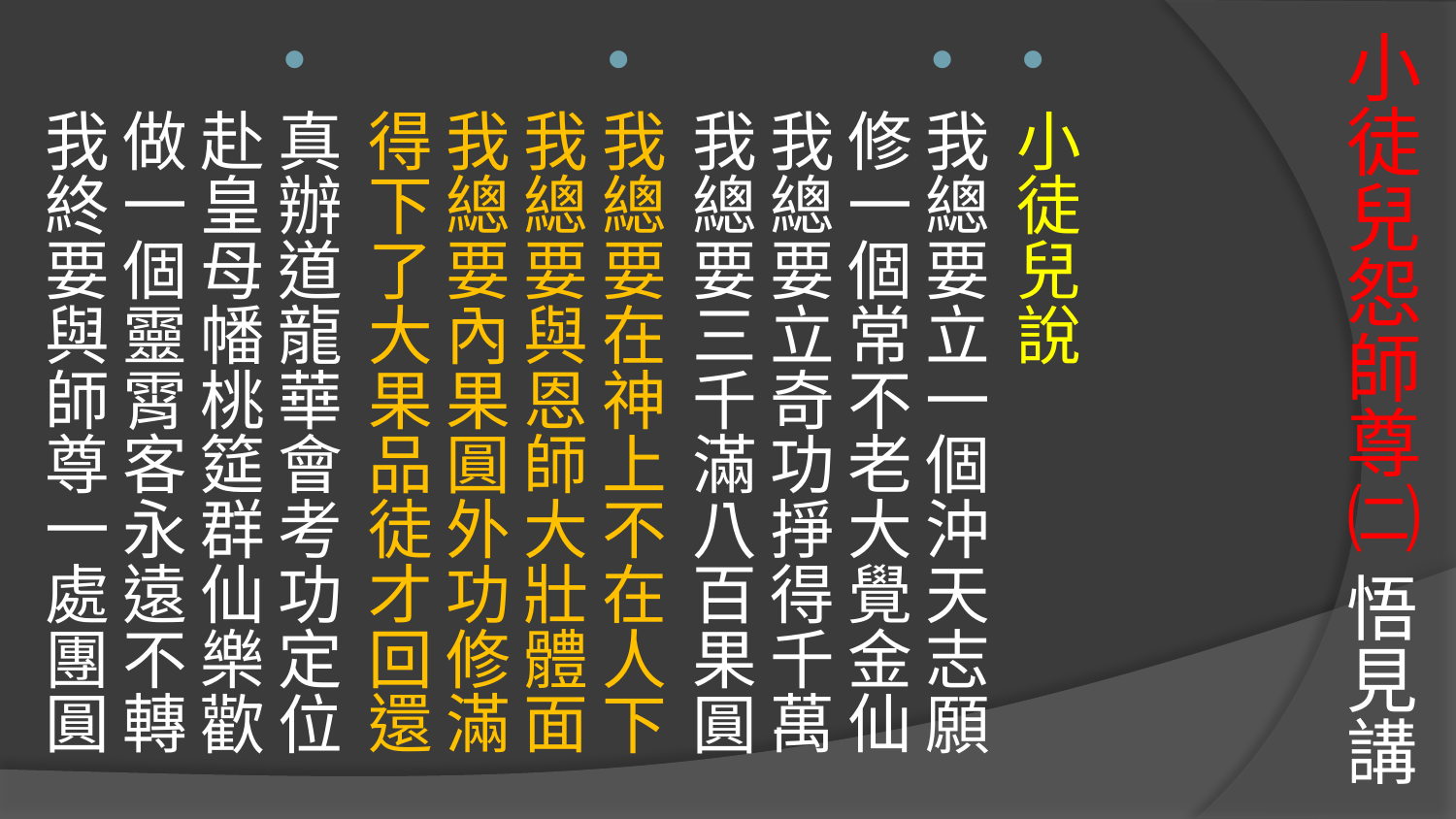

# 小徒兒怨師尊㈡ 悟見講
小徒兒說
我總要立一個沖天志願
修一個常不老大覺金仙
我總要立奇功掙得千萬
我總要三千滿八百果圓
我總要在神上不在人下
我總要與恩師大壯體面
我總要內果圓外功修滿
得下了大果品徒才回還
真辦道龍華會考功定位
赴皇母幡桃筵群仙樂歡
做一個靈霄客永遠不轉
我終要與師尊一處團圓